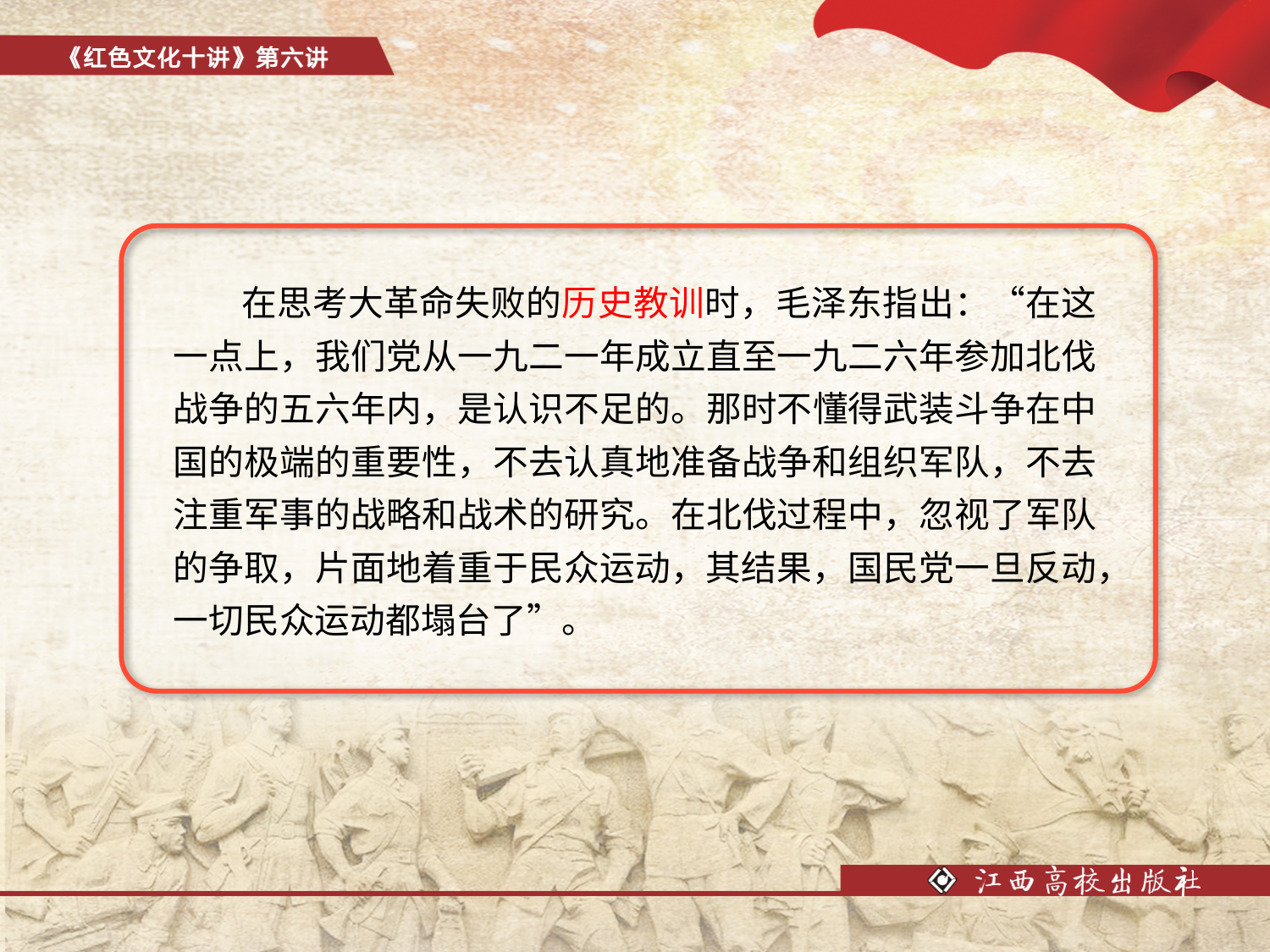

在思考大革命失败的历史教训时，毛泽东指出：“在这一点上，我们党从一九二一年成立直至一九二六年参加北伐战争的五六年内，是认识不足的。那时不懂得武装斗争在中国的极端的重要性，不去认真地准备战争和组织军队，不去注重军事的战略和战术的研究。在北伐过程中，忽视了军队的争取，片面地着重于民众运动，其结果，国民党一旦反动，一切民众运动都塌台了”。